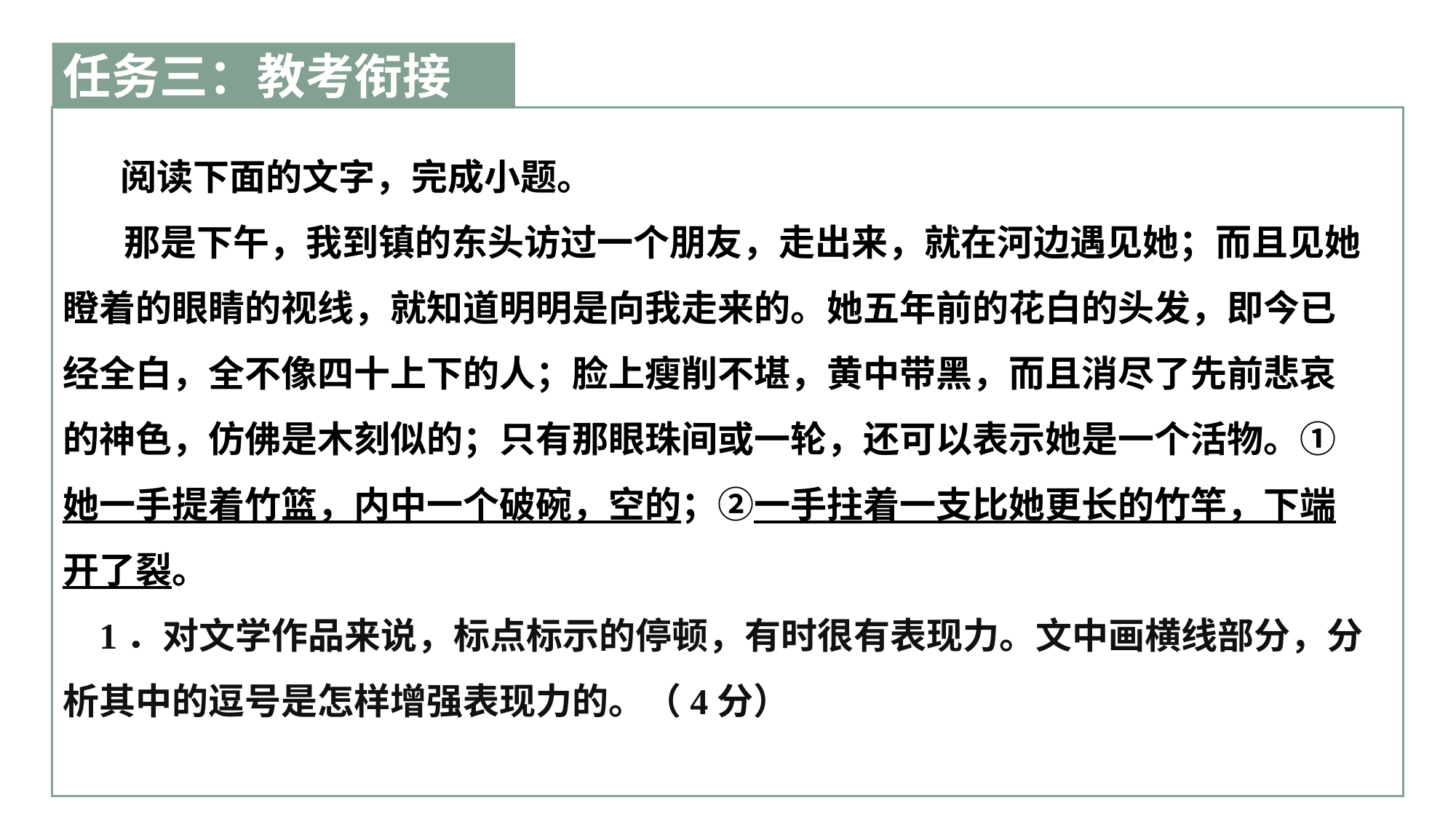

任务三：教考衔接

  阅读下面的文字，完成小题。
  那是下午，我到镇的东头访过一个朋友，走出来，就在河边遇见她；而且见她瞪着的眼睛的视线，就知道明明是向我走来的。她五年前的花白的头发，即今已经全白，全不像四十上下的人；脸上瘦削不堪，黄中带黑，而且消尽了先前悲哀的神色，仿佛是木刻似的；只有那眼珠间或一轮，还可以表示她是一个活物。①她一手提着竹篮，内中一个破碗，空的；②一手拄着一支比她更长的竹竿，下端开了裂。
1．对文学作品来说，标点标示的停顿，有时很有表现力。文中画横线部分，分析其中的逗号是怎样增强表现力的。（4分）

点击输入文本信息，简要陈述文本信息，字体大小可调节。点击输入文本信息，简要陈述文本信息，字体大小可调节。
点击输入文本信息，简要陈述文本信息，字体大小可调节。点击输入文本信息，简要陈述文本信息，字体大小可调节。